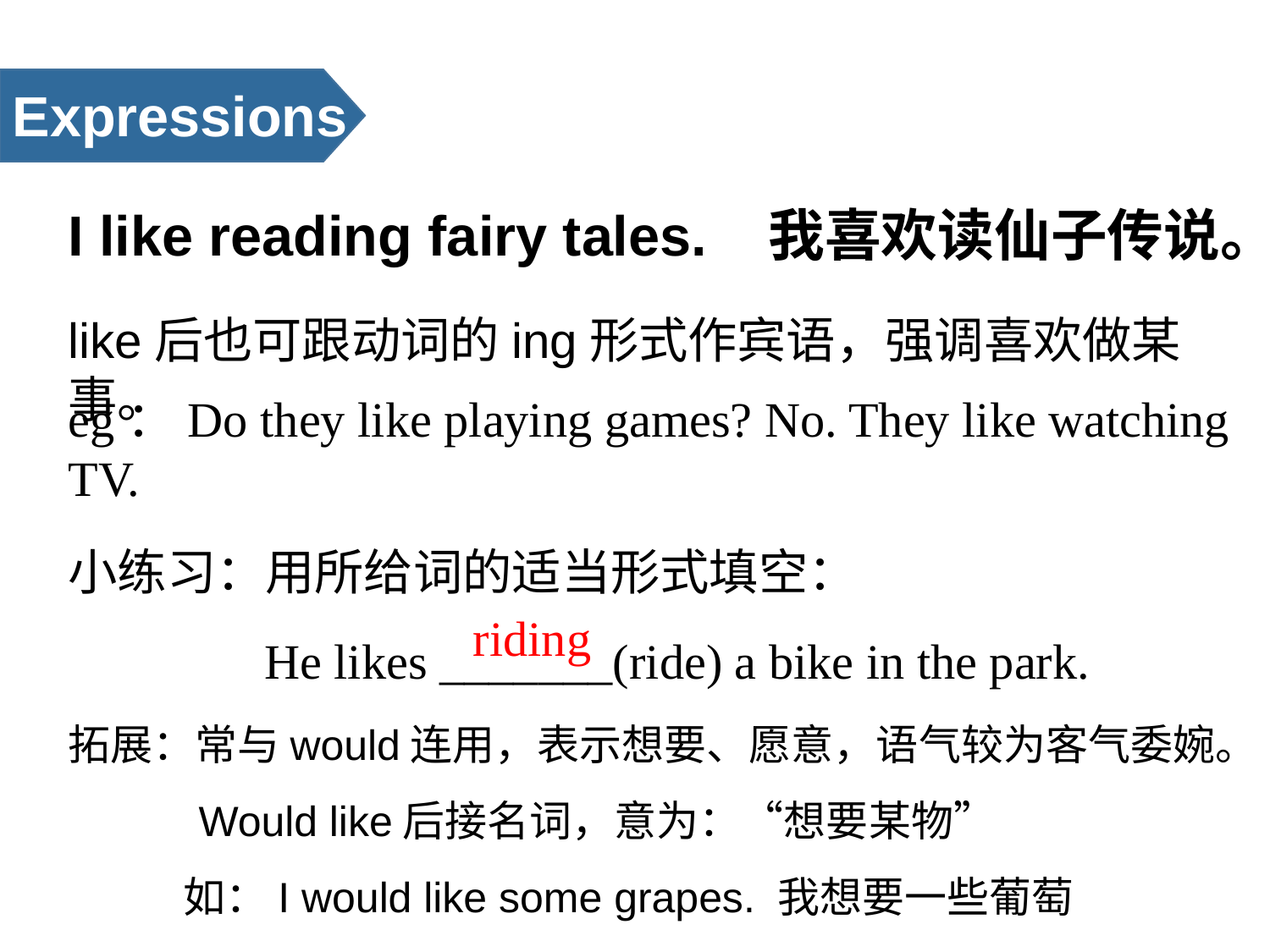

Expressions
I like reading fairy tales.   我喜欢读仙子传说。
like后也可跟动词的ing形式作宾语，强调喜欢做某事。
eg：Do they like playing games? No. They like watching TV.
小练习：用所给词的适当形式填空：
                He likes _______(ride) a bike in the park.
riding
拓展：常与would连用，表示想要、愿意，语气较为客气委婉。
           Would like后接名词，意为：“想要某物”
           如：I would like some grapes. 我想要一些葡萄